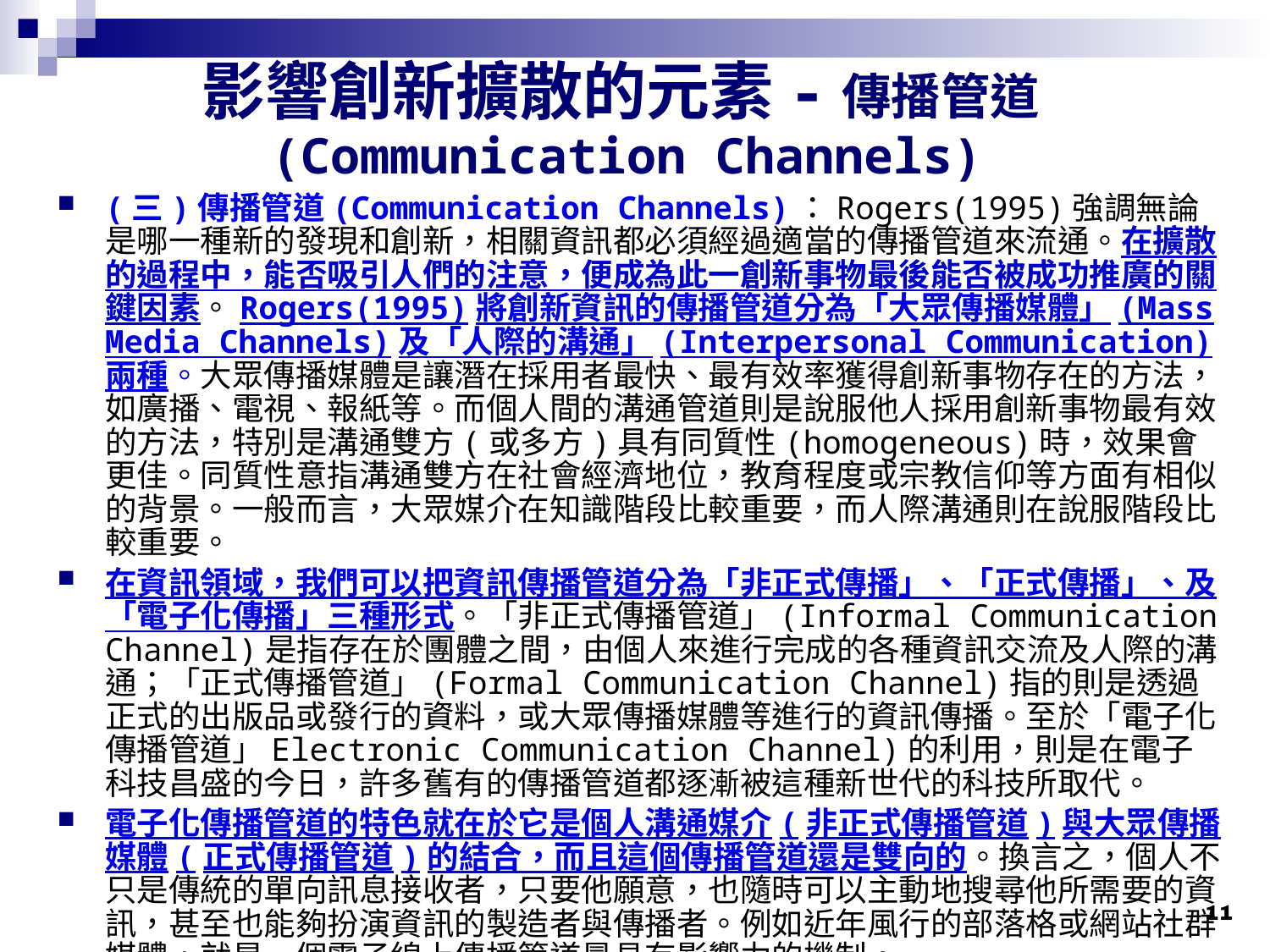

影響創新擴散的元素-傳播管道(Communication Channels)
(三)傳播管道(Communication Channels)：Rogers(1995)強調無論是哪一種新的發現和創新，相關資訊都必須經過適當的傳播管道來流通。在擴散的過程中，能否吸引人們的注意，便成為此一創新事物最後能否被成功推廣的關鍵因素。Rogers(1995)將創新資訊的傳播管道分為「大眾傳播媒體」(Mass Media Channels)及「人際的溝通」(Interpersonal Communication)兩種。大眾傳播媒體是讓潛在採用者最快、最有效率獲得創新事物存在的方法，如廣播、電視、報紙等。而個人間的溝通管道則是說服他人採用創新事物最有效的方法，特別是溝通雙方(或多方)具有同質性(homogeneous)時，效果會更佳。同質性意指溝通雙方在社會經濟地位，教育程度或宗教信仰等方面有相似的背景。一般而言，大眾媒介在知識階段比較重要，而人際溝通則在說服階段比較重要。
在資訊領域，我們可以把資訊傳播管道分為「非正式傳播」、「正式傳播」、及「電子化傳播」三種形式。「非正式傳播管道」(Informal Communication Channel)是指存在於團體之間，由個人來進行完成的各種資訊交流及人際的溝通；「正式傳播管道」(Formal Communication Channel)指的則是透過正式的出版品或發行的資料，或大眾傳播媒體等進行的資訊傳播。至於「電子化傳播管道」Electronic Communication Channel)的利用，則是在電子科技昌盛的今日，許多舊有的傳播管道都逐漸被這種新世代的科技所取代。
電子化傳播管道的特色就在於它是個人溝通媒介(非正式傳播管道)與大眾傳播媒體(正式傳播管道)的結合，而且這個傳播管道還是雙向的。換言之，個人不只是傳統的單向訊息接收者，只要他願意，也隨時可以主動地搜尋他所需要的資訊，甚至也能夠扮演資訊的製造者與傳播者。例如近年風行的部落格或網站社群媒體，就是一個電子線上傳播管道最具有影響力的機制。
11